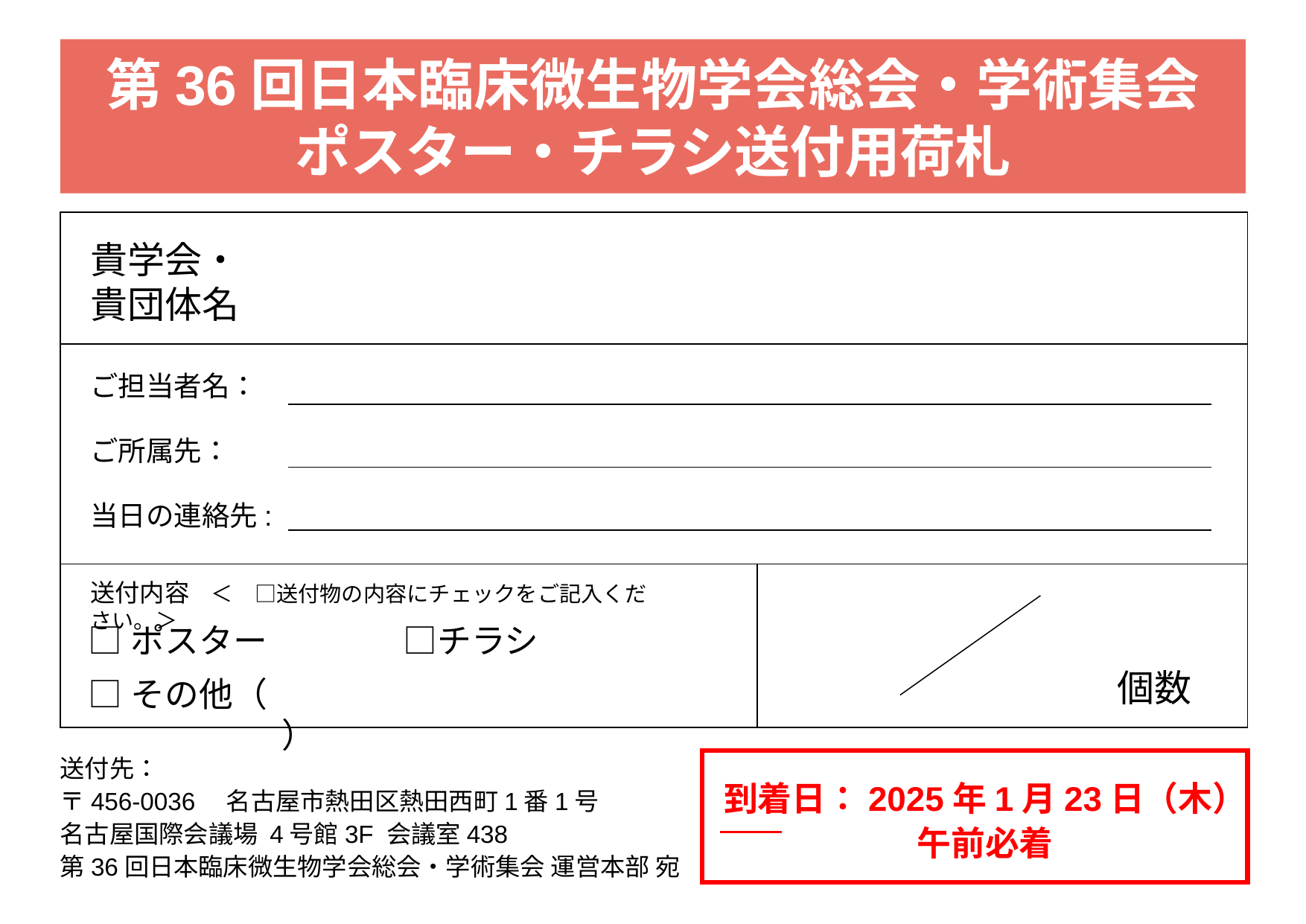

第36回日本臨床微生物学会総会・学術集会
ポスター・チラシ送付用荷札
|  |  |
| --- | --- |
|  |  |
|  |  |
貴学会・
貴団体名
ご担当者名：
ご所属先：
当日の連絡先:
送付内容　＜　□送付物の内容にチェックをご記入ください。＞
□ポスター　　　　□チラシ
□その他（　　　　　　　　　　　　　　　　　　   　）
個数

# 送付先： 〒456-0036　名古屋市熱田区熱田西町1番1号 名古屋国際会議場 4号館3F 会議室438 第36回日本臨床微生物学会総会・学術集会 運営本部 宛
到着日：2025年1月23日（木）午前必着